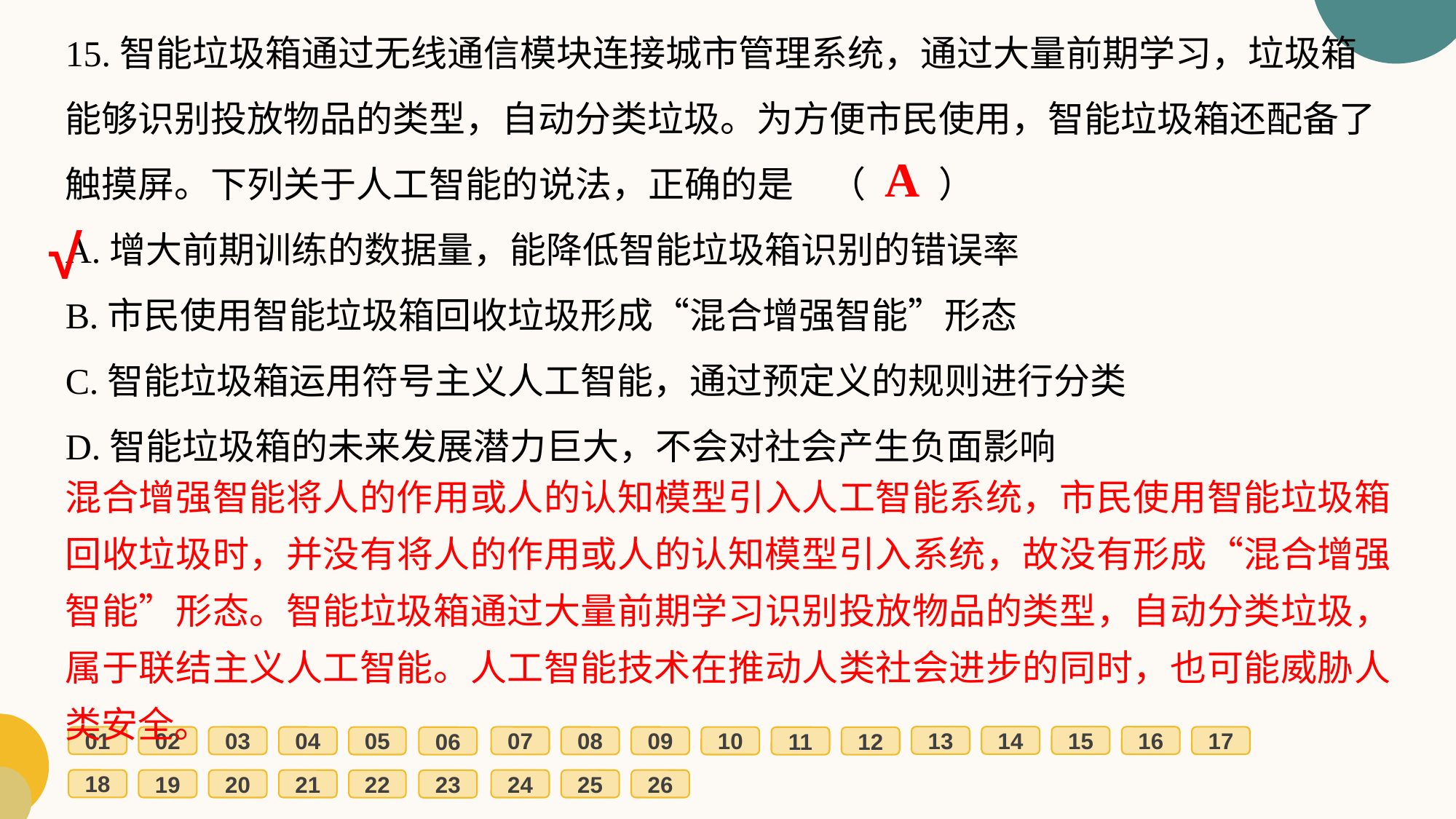

15.智能垃圾箱通过无线通信模块连接城市管理系统，通过大量前期学习，垃圾箱能够识别投放物品的类型，自动分类垃圾。为方便市民使用，智能垃圾箱还配备了触摸屏。下列关于人工智能的说法，正确的是	（　　）
A.增大前期训练的数据量，能降低智能垃圾箱识别的错误率
B.市民使用智能垃圾箱回收垃圾形成“混合增强智能”形态
C.智能垃圾箱运用符号主义人工智能，通过预定义的规则进行分类
D.智能垃圾箱的未来发展潜力巨大，不会对社会产生负面影响
A
√
混合增强智能将人的作用或人的认知模型引入人工智能系统，市民使用智能垃圾箱回收垃圾时，并没有将人的作用或人的认知模型引入系统，故没有形成“混合增强智能”形态。智能垃圾箱通过大量前期学习识别投放物品的类型，自动分类垃圾，属于联结主义人工智能。人工智能技术在推动人类社会进步的同时，也可能威胁人类安全。